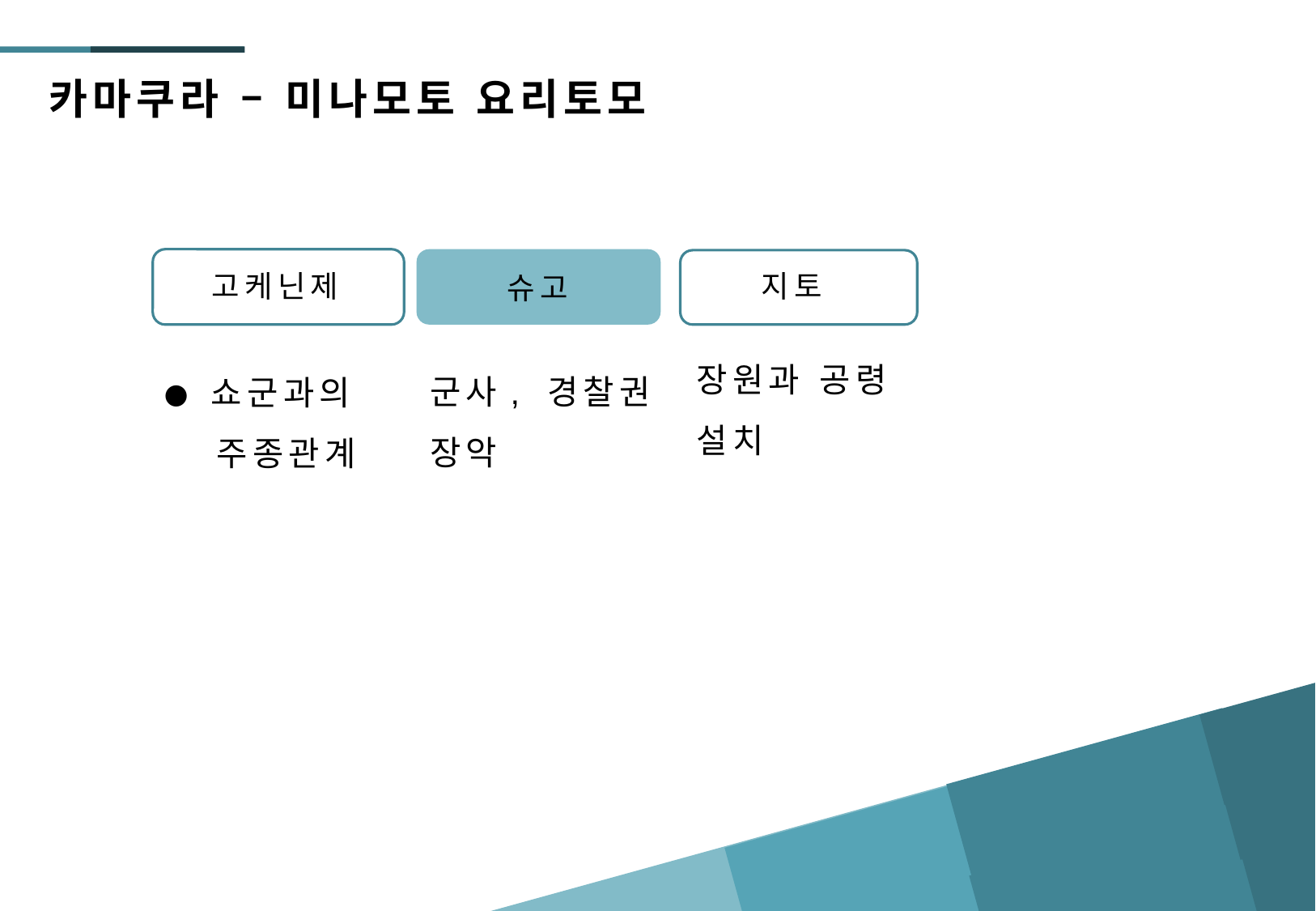

카마쿠라 – 미나모토 요리토모

NO4
지토
고케닌제
슈고
장원과 공령 설치
군사, 경찰권 장악
● 쇼군과의
   주종관계